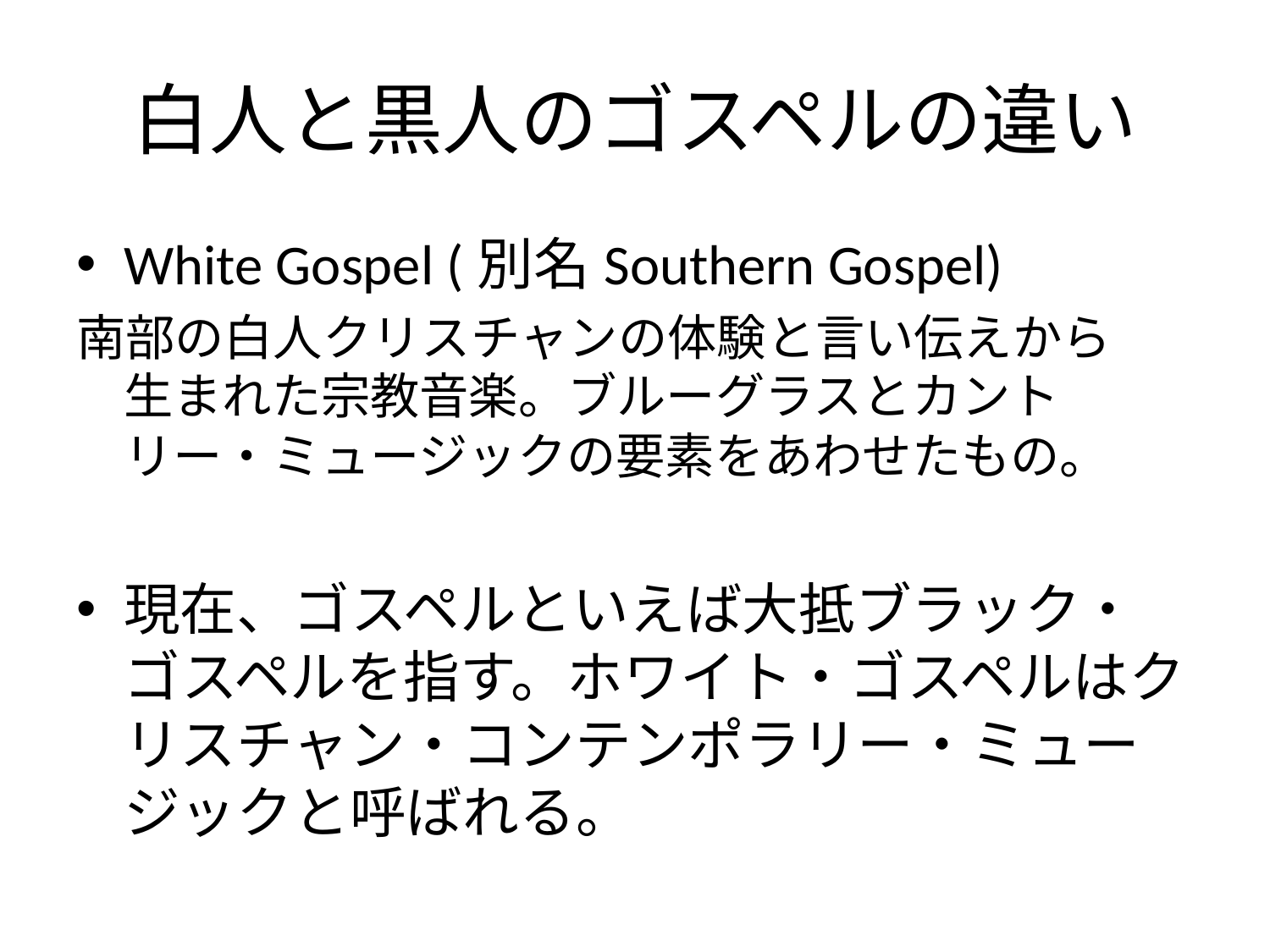

# 白人と黒人のゴスペルの違い
White Gospel (別名Southern Gospel)
南部の白人クリスチャンの体験と言い伝えから
生まれた宗教音楽。ブルーグラスとカントリー・ミュージックの要素をあわせたもの。

現在、ゴスペルといえば大抵ブラック・ゴスペルを指す。ホワイト・ゴスペルはクリスチャン・コンテンポラリー・ミュージックと呼ばれる。